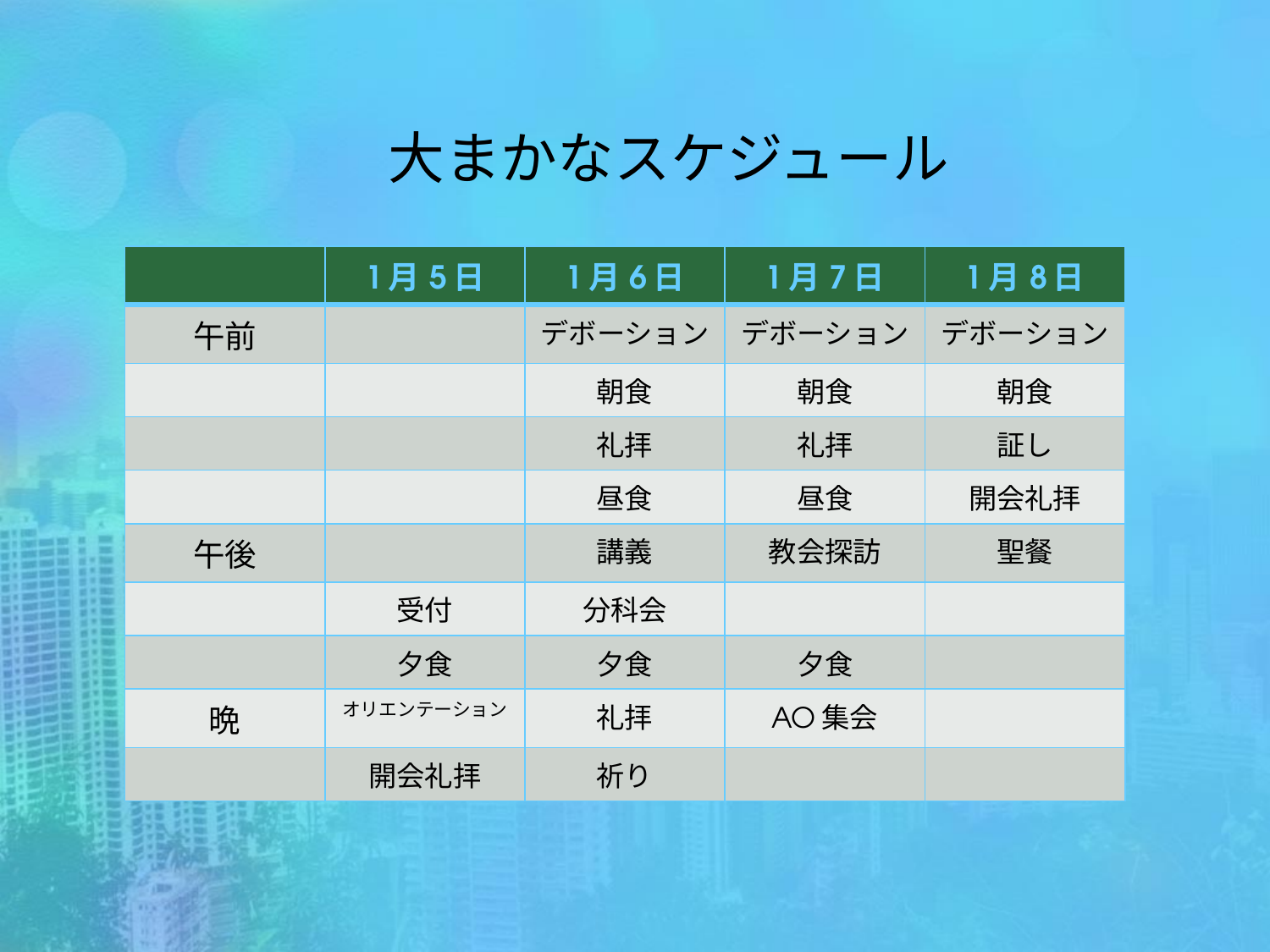

# 大まかなスケジュール
|  | 1月5日 | 1月6日 | 1月7日 | 1月8日 |
| --- | --- | --- | --- | --- |
| 午前 |  | デボーション | デボーション | デボーション |
|  |  | 朝食 | 朝食 | 朝食 |
|  |  | 礼拝 | 礼拝 | 証し |
|  |  | 昼食 | 昼食 | 開会礼拝 |
| 午後 |  | 講義 | 教会探訪 | 聖餐 |
|  | 受付 | 分科会 |  |  |
|  | 夕食 | 夕食 | 夕食 |  |
| 晩 | オリエンテーション | 礼拝 | AO集会 |  |
|  | 開会礼拝 | 祈り |  |  |